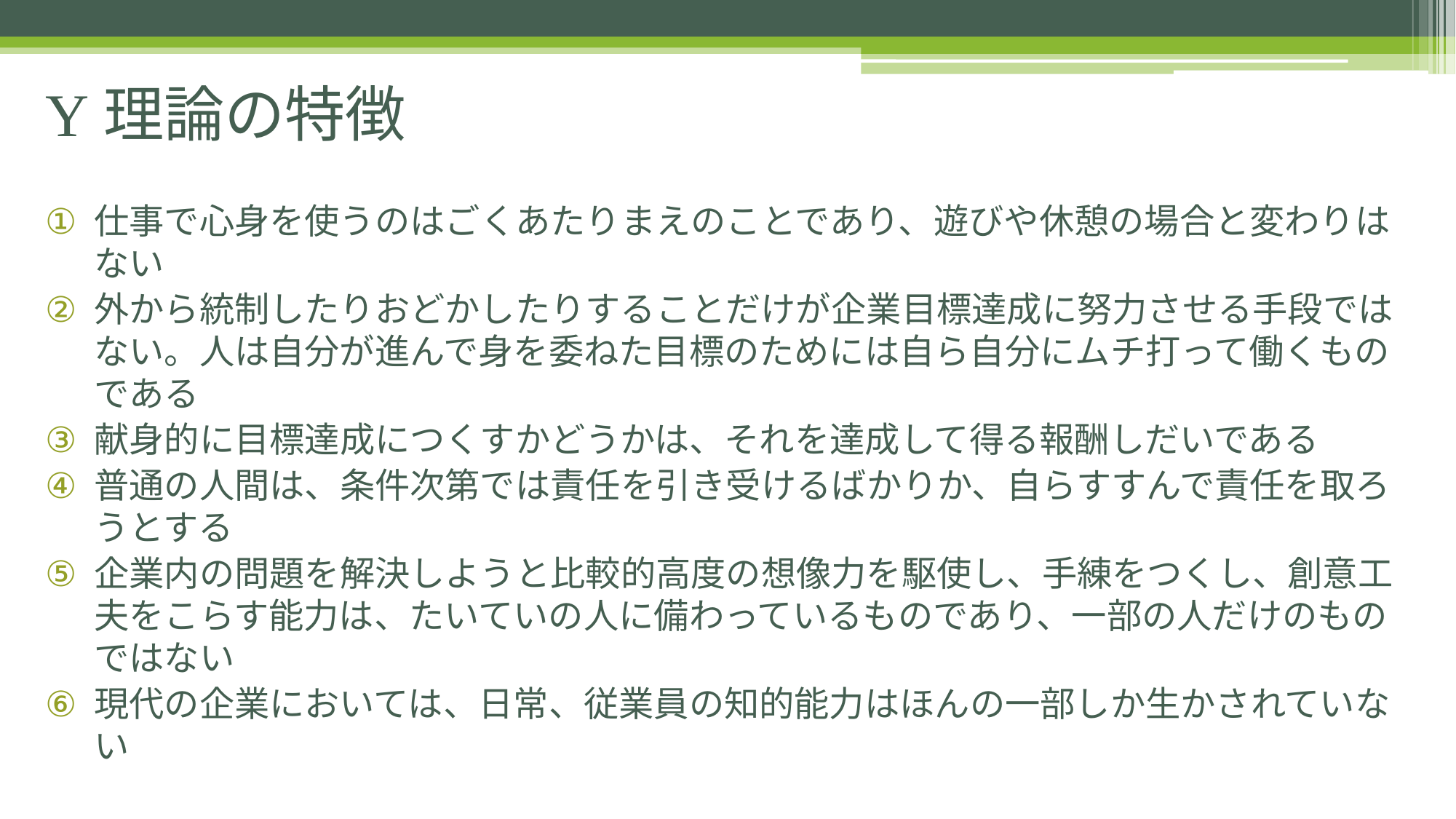

# Y理論の特徴
仕事で心身を使うのはごくあたりまえのことであり、遊びや休憩の場合と変わりはない
外から統制したりおどかしたりすることだけが企業目標達成に努力させる手段ではない。人は自分が進んで身を委ねた目標のためには自ら自分にムチ打って働くものである
献身的に目標達成につくすかどうかは、それを達成して得る報酬しだいである
普通の人間は、条件次第では責任を引き受けるばかりか、自らすすんで責任を取ろうとする
企業内の問題を解決しようと比較的高度の想像力を駆使し、手練をつくし、創意工夫をこらす能力は、たいていの人に備わっているものであり、一部の人だけのものではない
現代の企業においては、日常、従業員の知的能力はほんの一部しか生かされていない